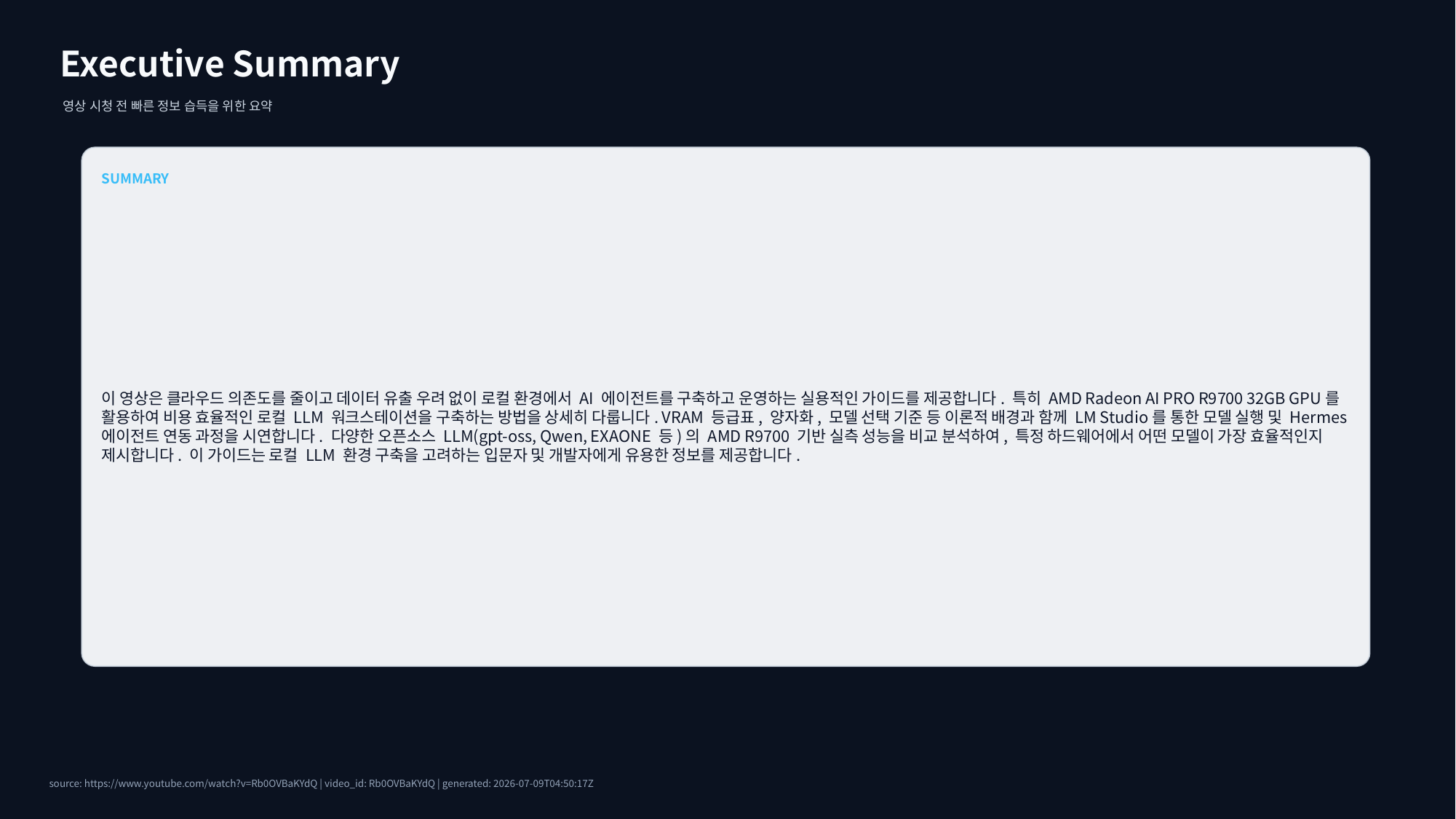

Executive Summary
영상 시청 전 빠른 정보 습득을 위한 요약

SUMMARY
이 영상은 클라우드 의존도를 줄이고 데이터 유출 우려 없이 로컬 환경에서 AI 에이전트를 구축하고 운영하는 실용적인 가이드를 제공합니다. 특히 AMD Radeon AI PRO R9700 32GB GPU를 활용하여 비용 효율적인 로컬 LLM 워크스테이션을 구축하는 방법을 상세히 다룹니다. VRAM 등급표, 양자화, 모델 선택 기준 등 이론적 배경과 함께 LM Studio를 통한 모델 실행 및 Hermes 에이전트 연동 과정을 시연합니다. 다양한 오픈소스 LLM(gpt-oss, Qwen, EXAONE 등)의 AMD R9700 기반 실측 성능을 비교 분석하여, 특정 하드웨어에서 어떤 모델이 가장 효율적인지 제시합니다. 이 가이드는 로컬 LLM 환경 구축을 고려하는 입문자 및 개발자에게 유용한 정보를 제공합니다.
source: https://www.youtube.com/watch?v=Rb0OVBaKYdQ | video_id: Rb0OVBaKYdQ | generated: 2026-07-09T04:50:17Z